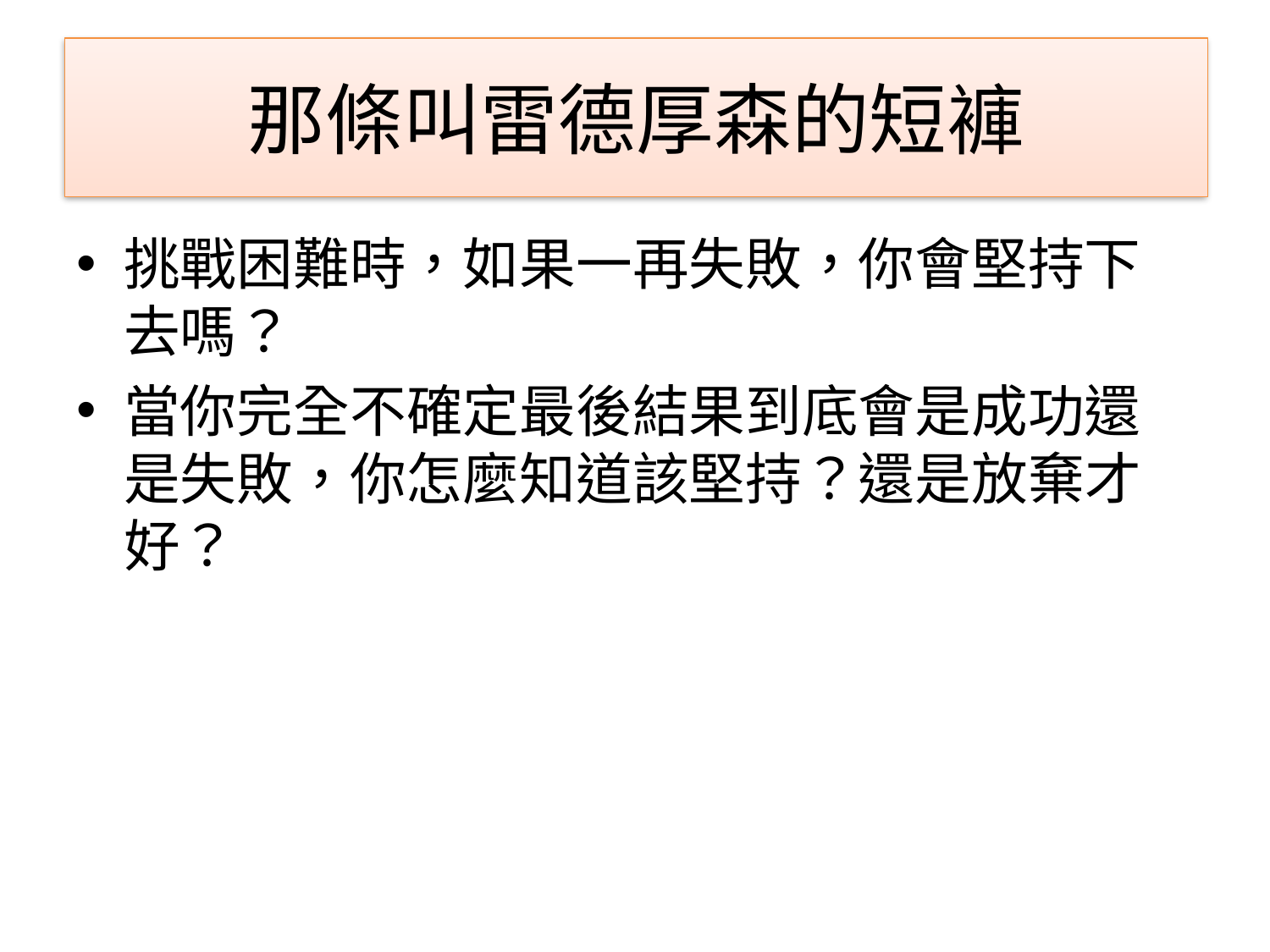

#
那條叫雷德厚森的短褲
挑戰困難時，如果一再失敗，你會堅持下去嗎？
當你完全不確定最後結果到底會是成功還是失敗，你怎麼知道該堅持？還是放棄才好？